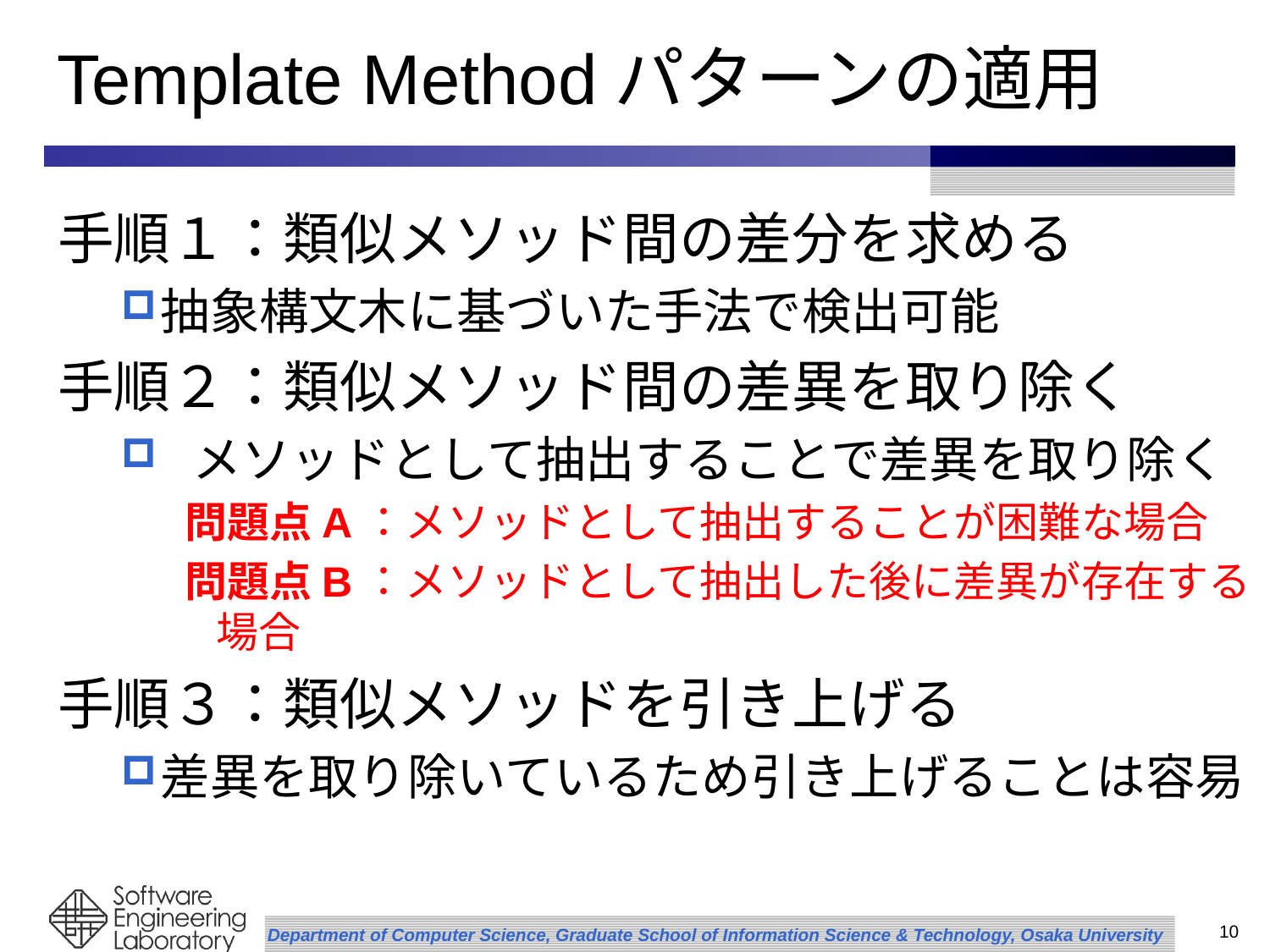

# Template Methodパターンの適用
手順１：類似メソッド間の差分を求める
抽象構文木に基づいた手法で検出可能
手順２：類似メソッド間の差異を取り除く
メソッドとして抽出することで差異を取り除く
問題点A：メソッドとして抽出することが困難な場合
問題点B：メソッドとして抽出した後に差異が存在する場合
手順３：類似メソッドを引き上げる
差異を取り除いているため引き上げることは容易

10